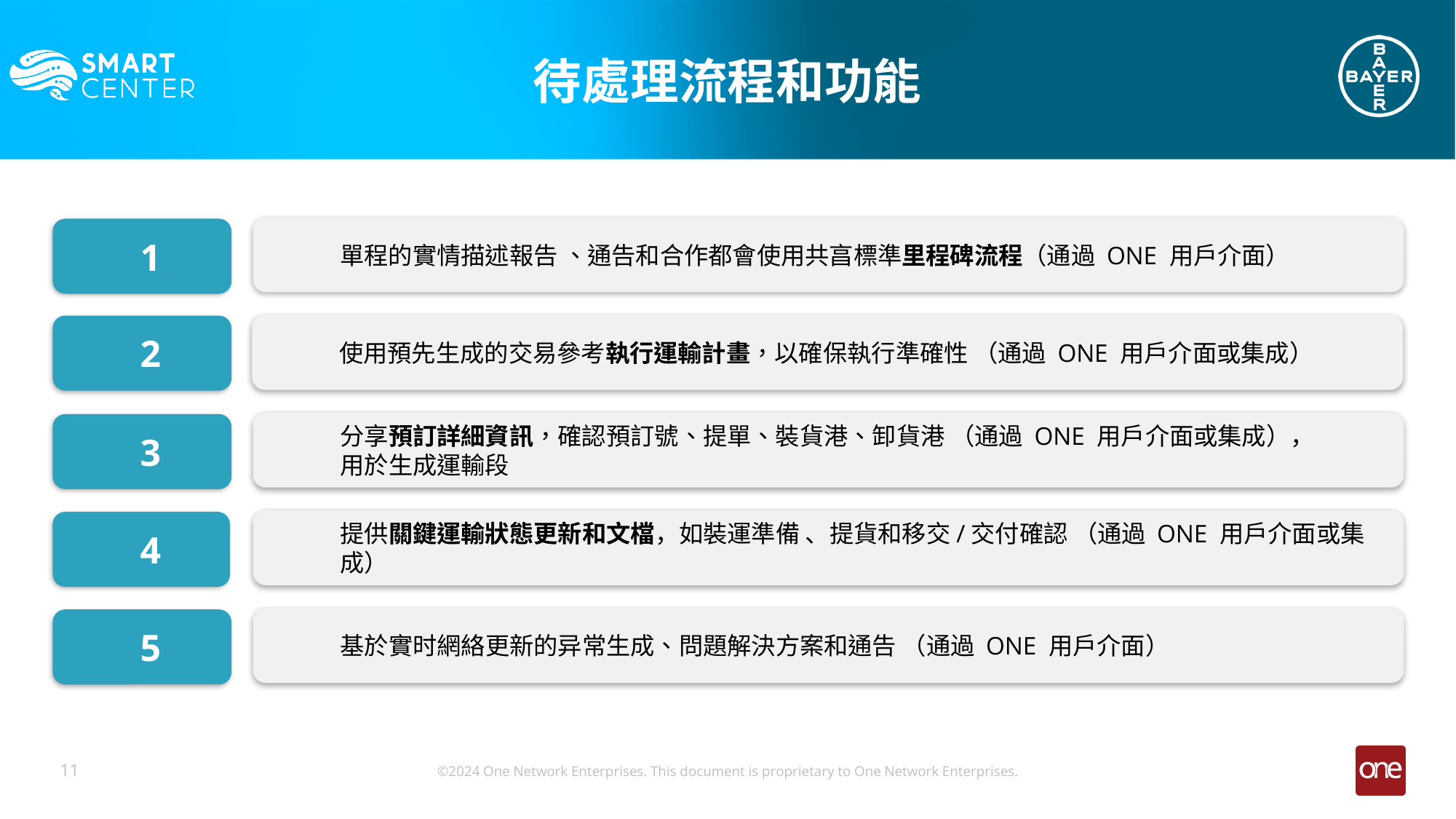

待處理流程和功能
單程的實情描述報告 、通告和合作都會使用共亯標準里程碑流程（通過 ONE 用戶介面）
1
使用預先生成的交易參考執行運輸計畫，以確保執行準確性 （通過 ONE 用戶介面或集成）
2
分享預訂詳細資訊，確認預訂號、提單、裝貨港、卸貨港 （通過 ONE 用戶介面或集成），
用於生成運輸段
3
提供關鍵運輸狀態更新和文檔，如裝運準備 、提貨和移交/交付確認 （通過 ONE 用戶介面或集成）
4
基於實时網絡更新的异常生成、問題解決方案和通告 （通過 ONE 用戶介面）
5